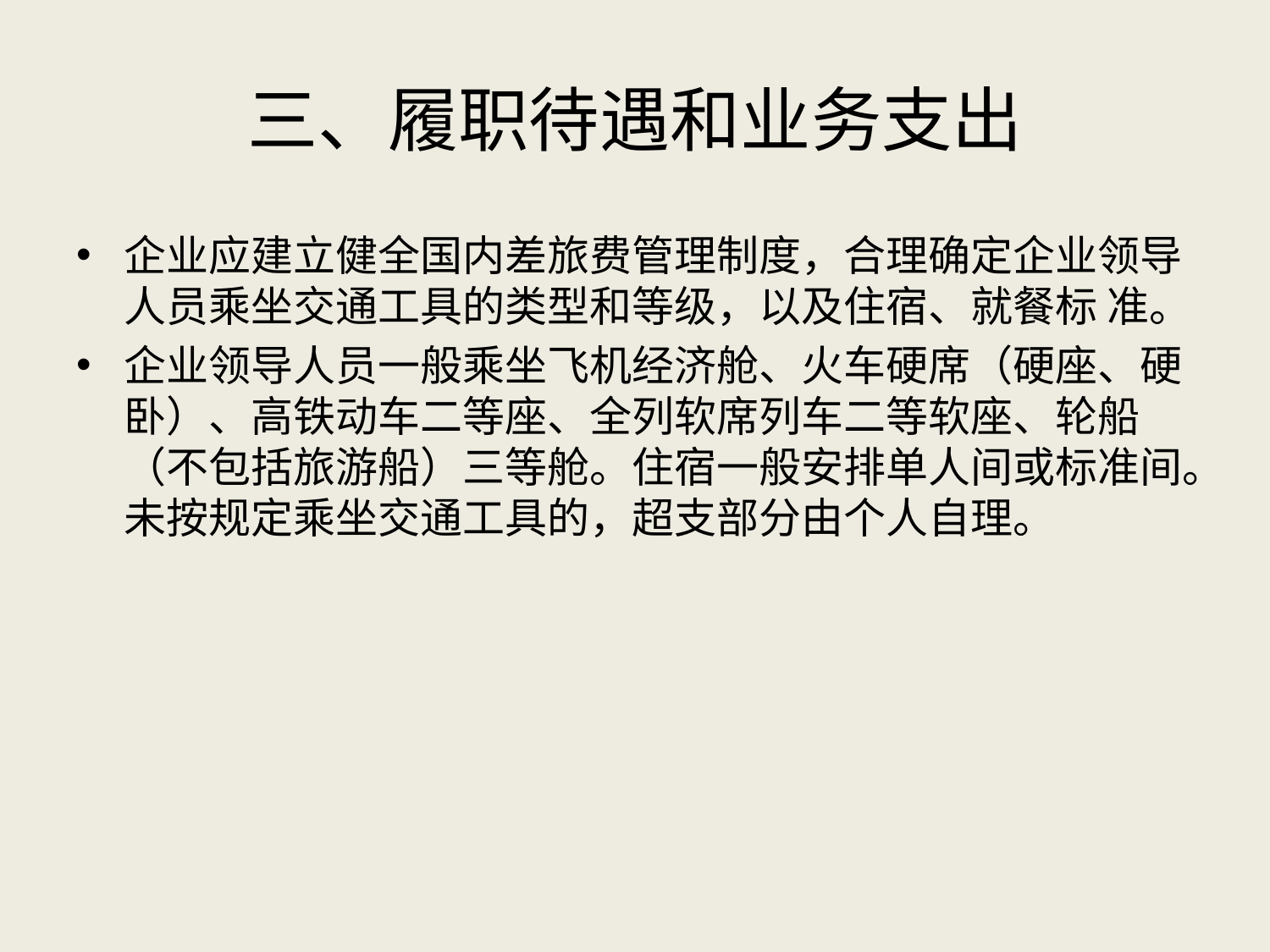

# 三、履职待遇和业务支出
企业应建立健全国内差旅费管理制度，合理确定企业领导人员乘坐交通工具的类型和等级，以及住宿、就餐标 准。
企业领导人员一般乘坐飞机经济舱、火车硬席（硬座、硬卧）、高铁动车二等座、全列软席列车二等软座、轮船（不包括旅游船）三等舱。住宿一般安排单人间或标准间。未按规定乘坐交通工具的，超支部分由个人自理。